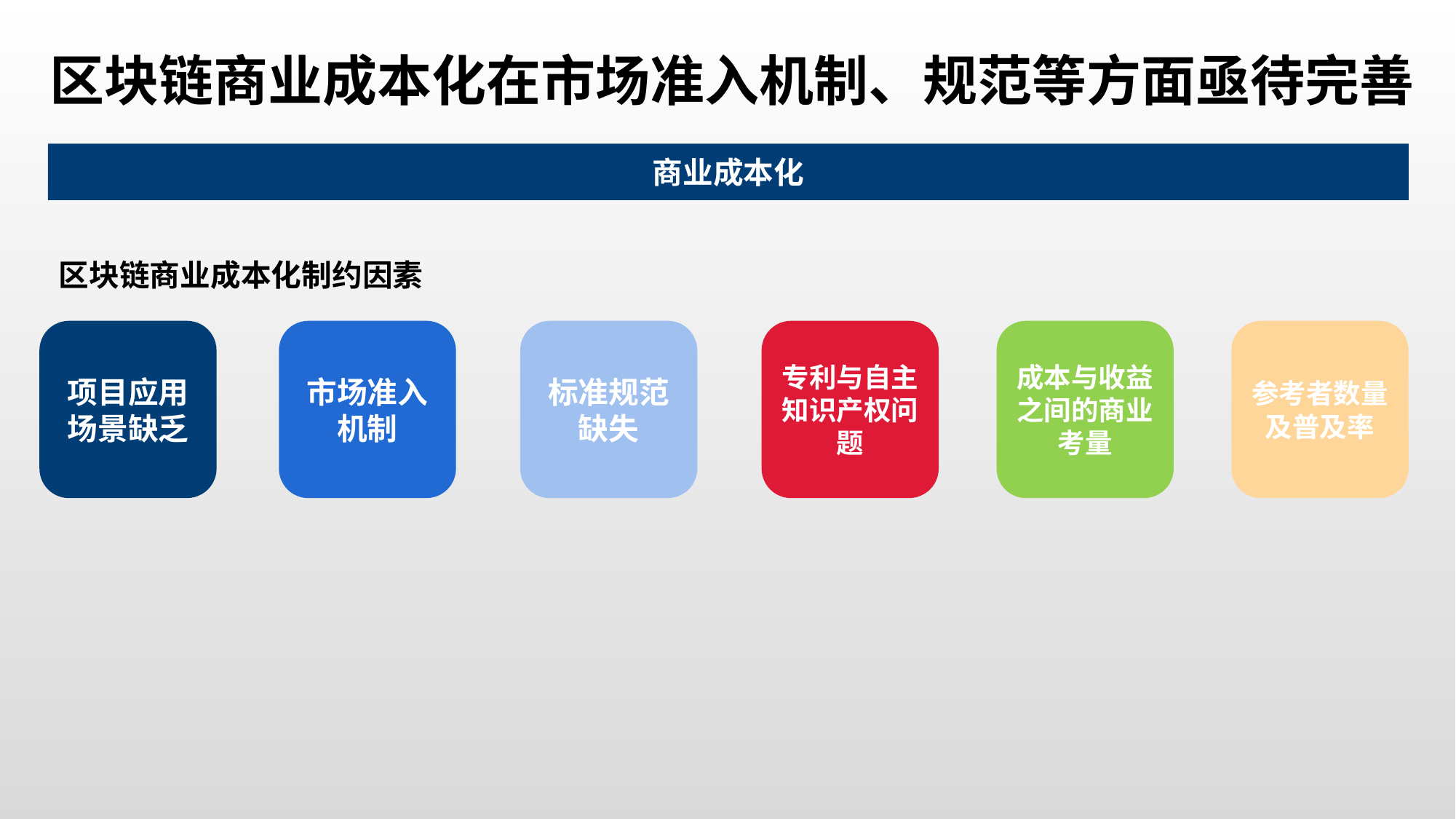

区块链商业成本化在市场准入机制、规范等方面亟待完善
商业成本化
区块链商业成本化制约因素
项目应用场景缺乏
市场准入机制
标准规范缺失
专利与自主知识产权问题
成本与收益之间的商业考量
参考者数量及普及率